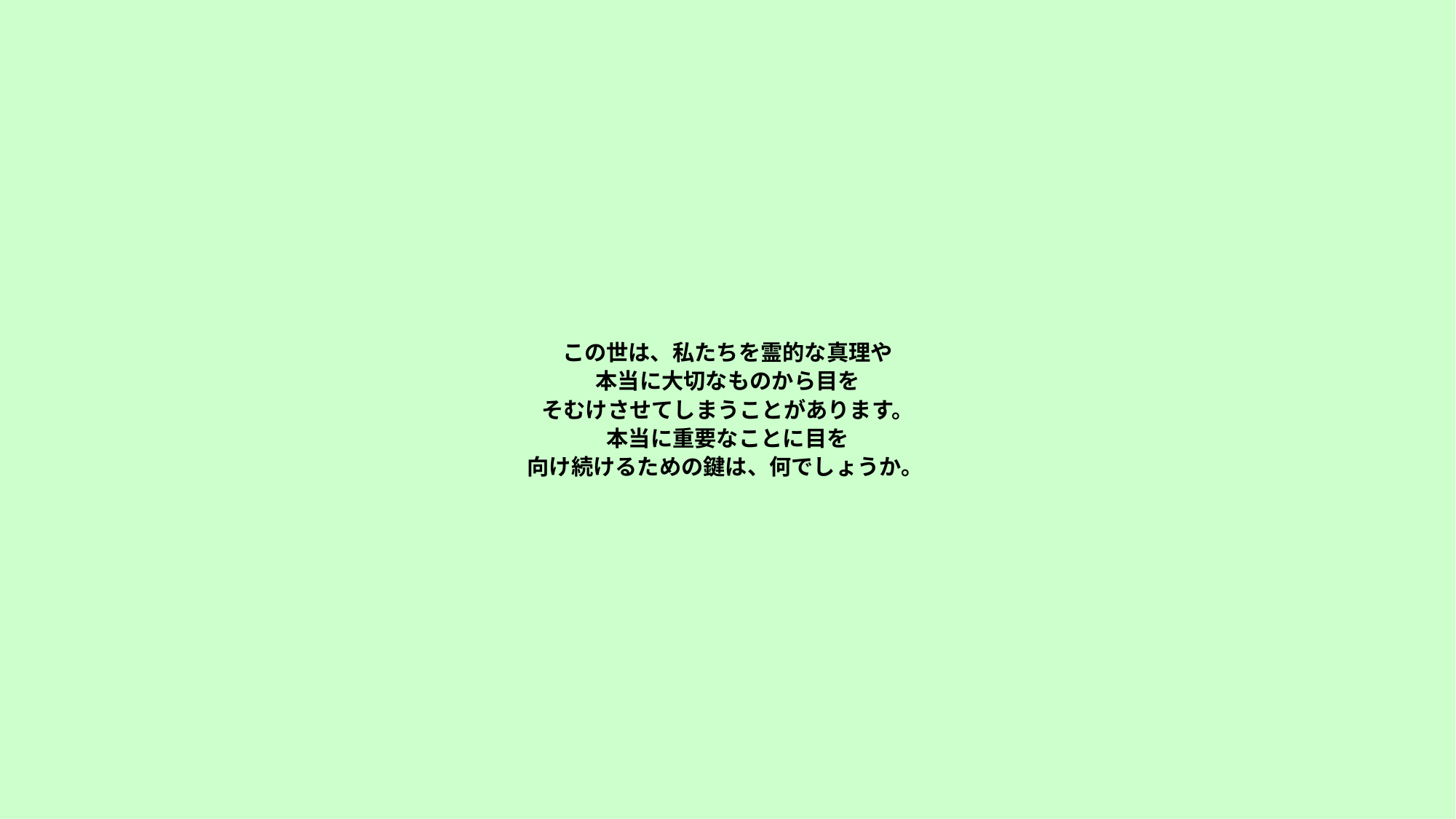

# この世は、私たちを霊的な真理や 本当に大切なものから目を そむけさせてしまうことがあります。 本当に重要なことに目を 向け続けるための鍵は、何でしょうか。